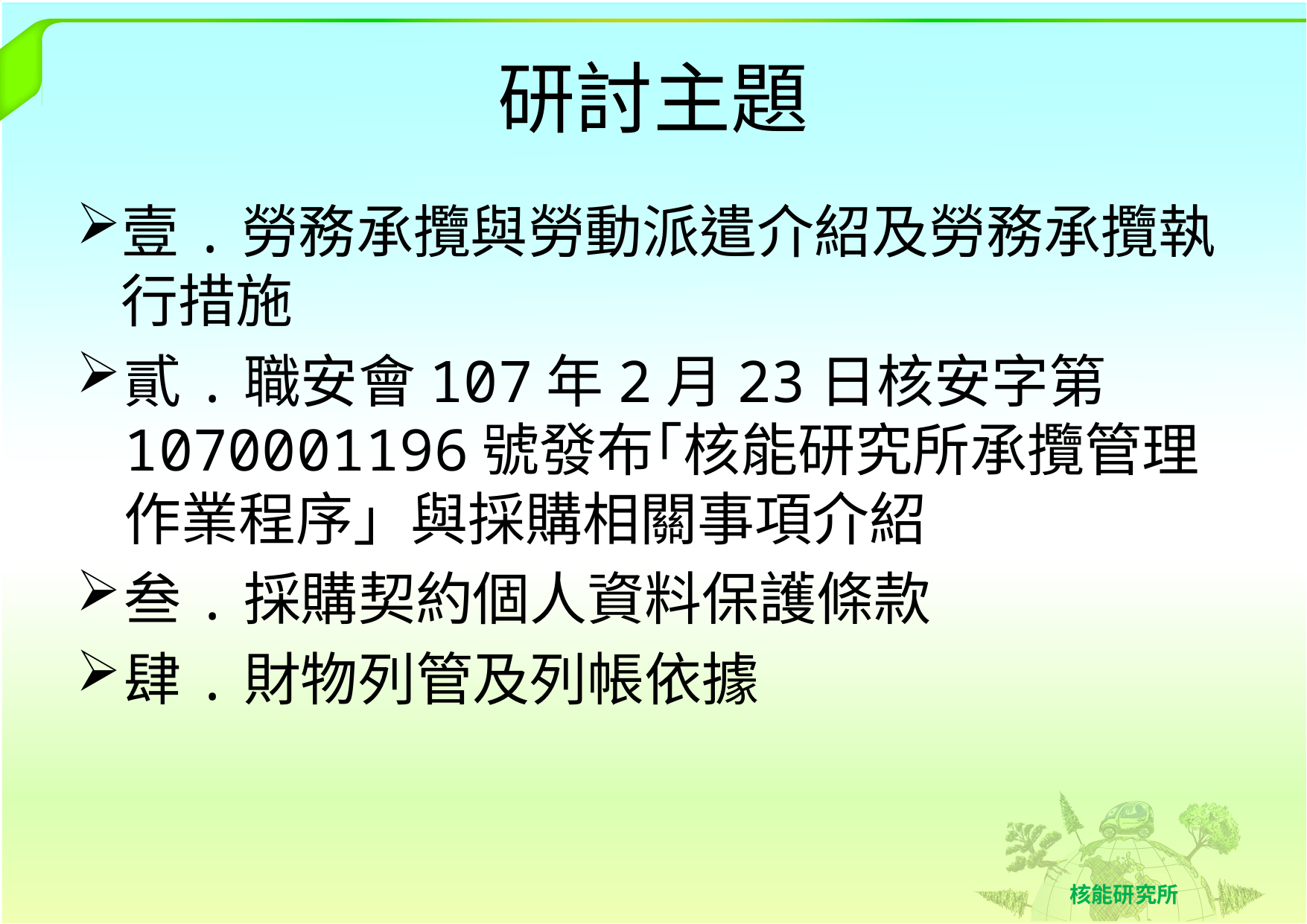

# 研討主題
壹.勞務承攬與勞動派遣介紹及勞務承攬執行措施
貳.職安會107年2月23日核安字第1070001196號發布｢核能研究所承攬管理作業程序」與採購相關事項介紹
叁.採購契約個人資料保護條款
肆.財物列管及列帳依據